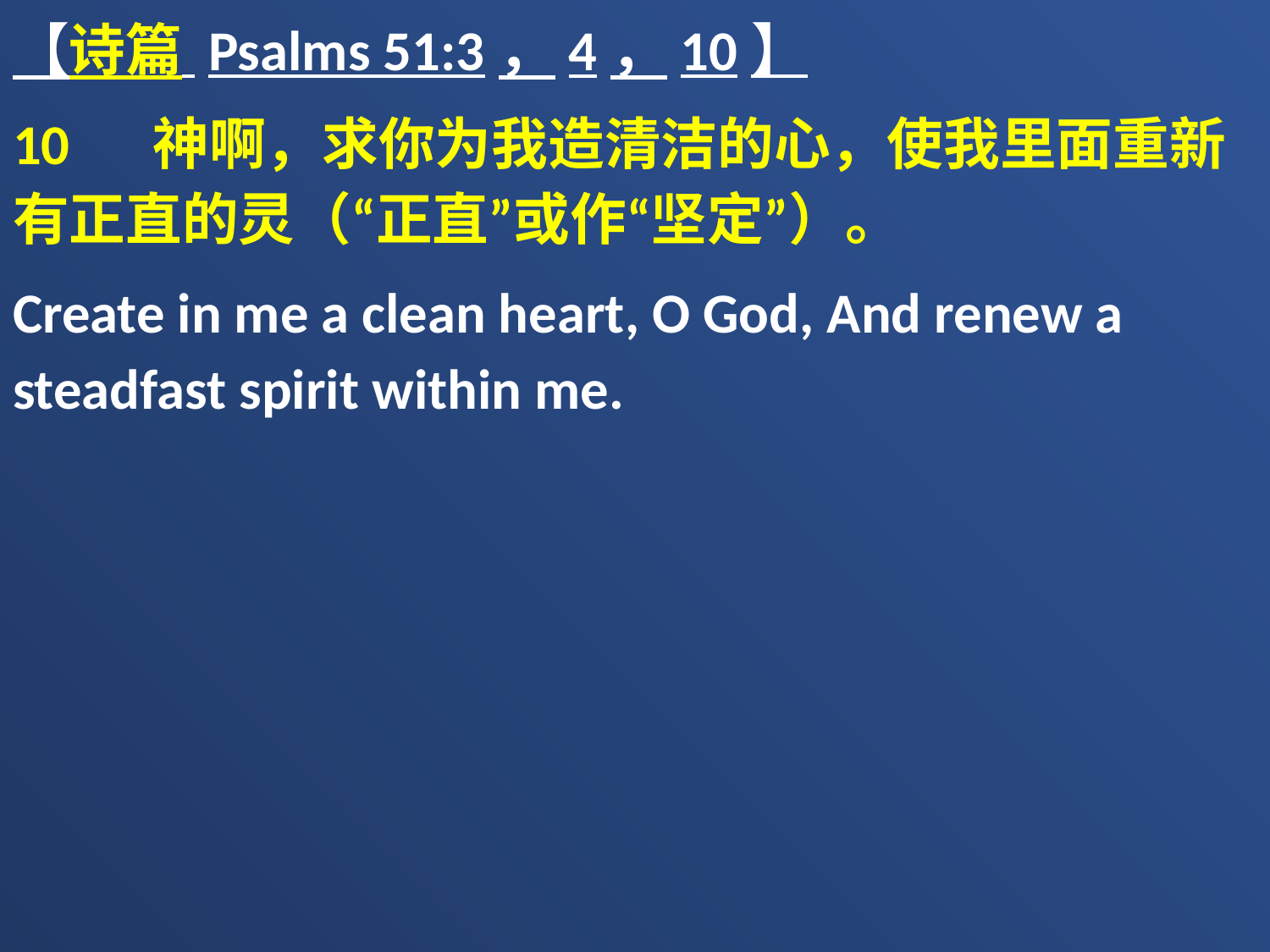

【诗篇 Psalms 51:3，4，10】
10 　神啊，求你为我造清洁的心，使我里面重新有正直的灵（“正直”或作“坚定”）。
Create in me a clean heart, O God, And renew a steadfast spirit within me.